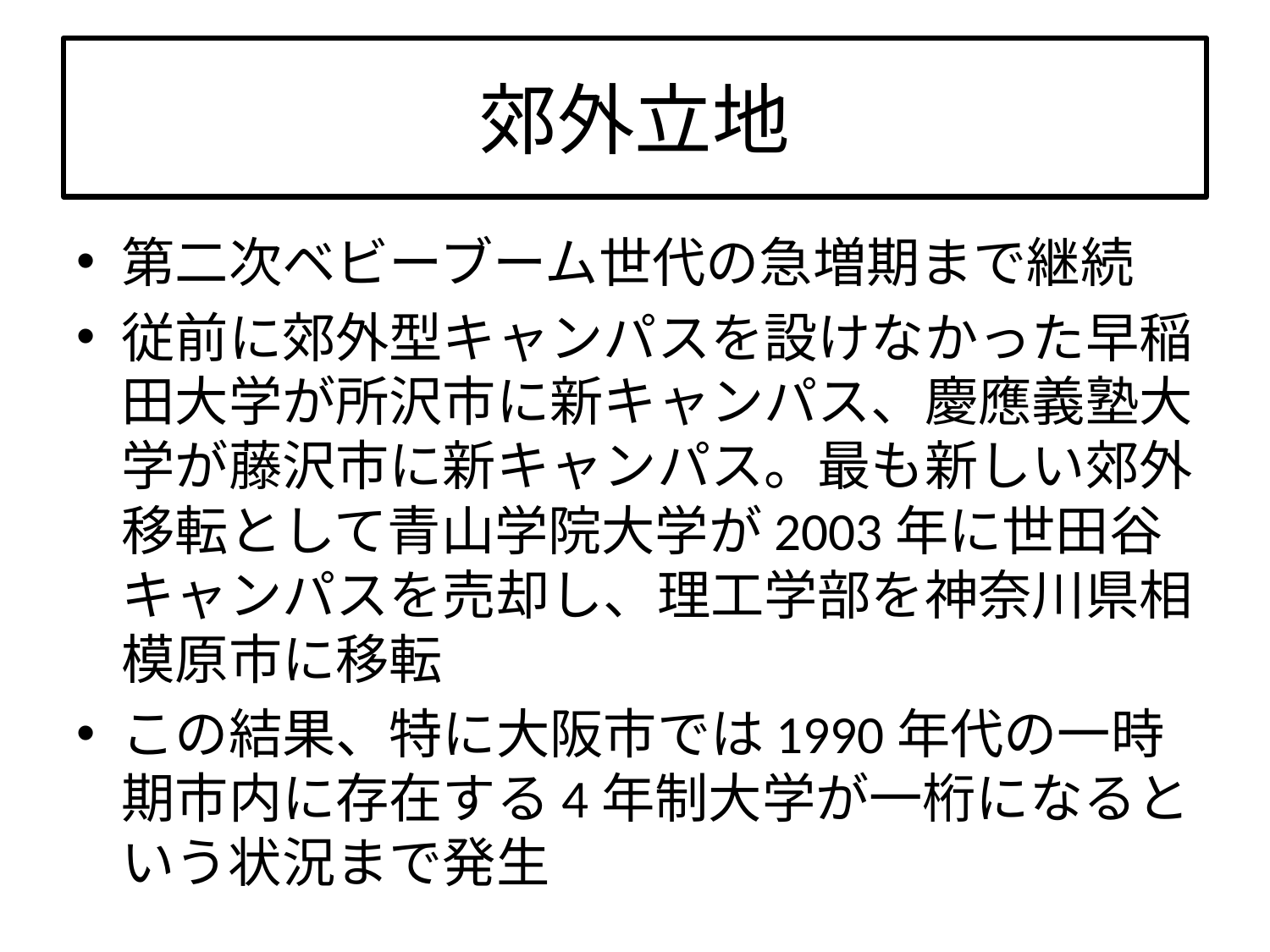

# 郊外立地
第二次ベビーブーム世代の急増期まで継続
従前に郊外型キャンパスを設けなかった早稲田大学が所沢市に新キャンパス、慶應義塾大学が藤沢市に新キャンパス。最も新しい郊外移転として青山学院大学が2003年に世田谷キャンパスを売却し、理工学部を神奈川県相模原市に移転
この結果、特に大阪市では1990年代の一時期市内に存在する4年制大学が一桁になるという状況まで発生